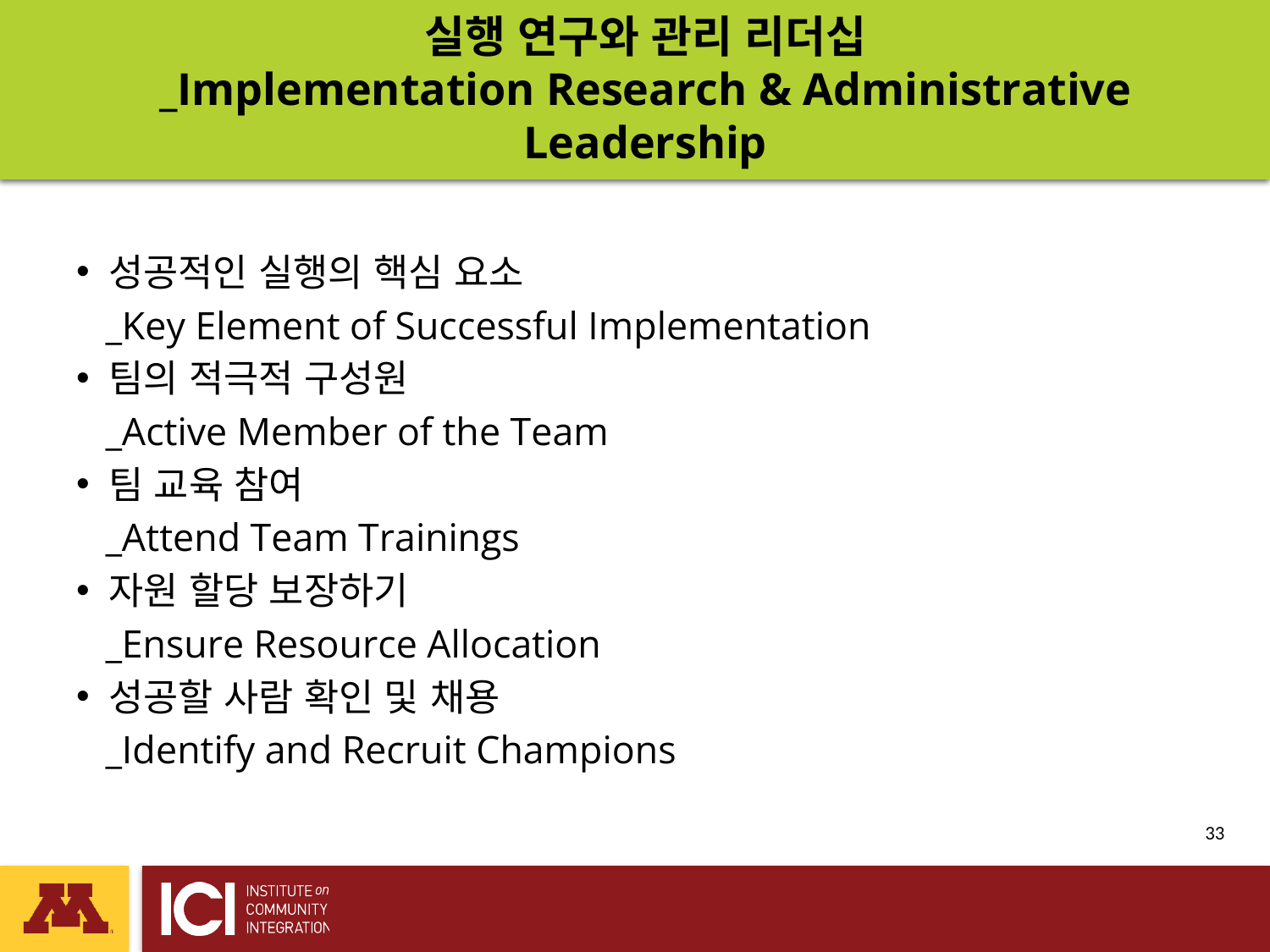

# 실행 연구와 관리 리더십 _Implementation Research & Administrative Leadership
성공적인 실행의 핵심 요소
   _Key Element of Successful Implementation
팀의 적극적 구성원
   _Active Member of the Team
팀 교육 참여
   _Attend Team Trainings
자원 할당 보장하기
   _Ensure Resource Allocation
성공할 사람 확인 및 채용
   _Identify and Recruit Champions
                                                                                                                                                                                                                                                                     33